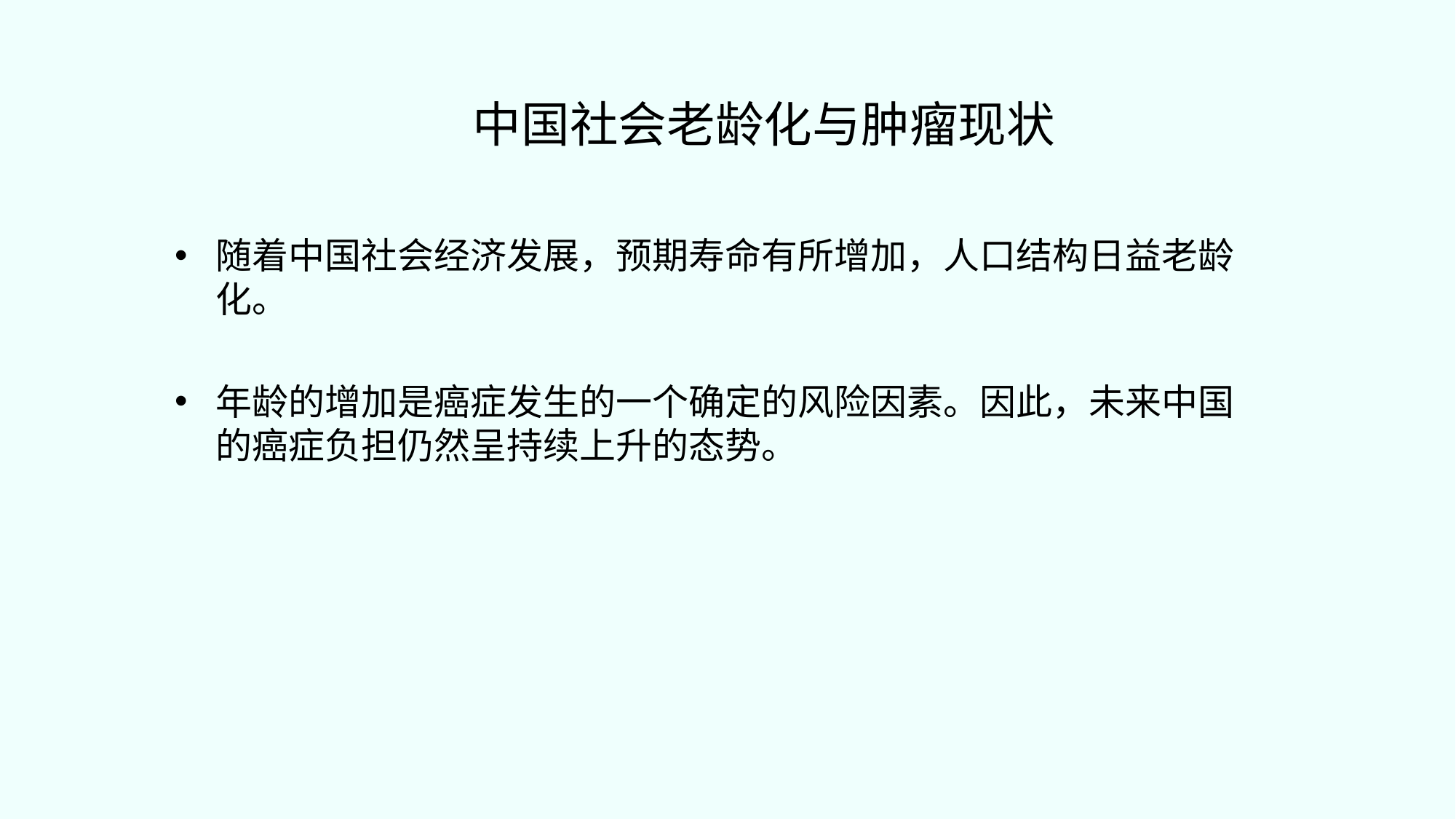

# 中国社会老龄化与肿瘤现状
随着中国社会经济发展，预期寿命有所增加，人口结构日益老龄化。

年龄的增加是癌症发生的一个确定的风险因素。因此，未来中国的癌症负担仍然呈持续上升的态势。